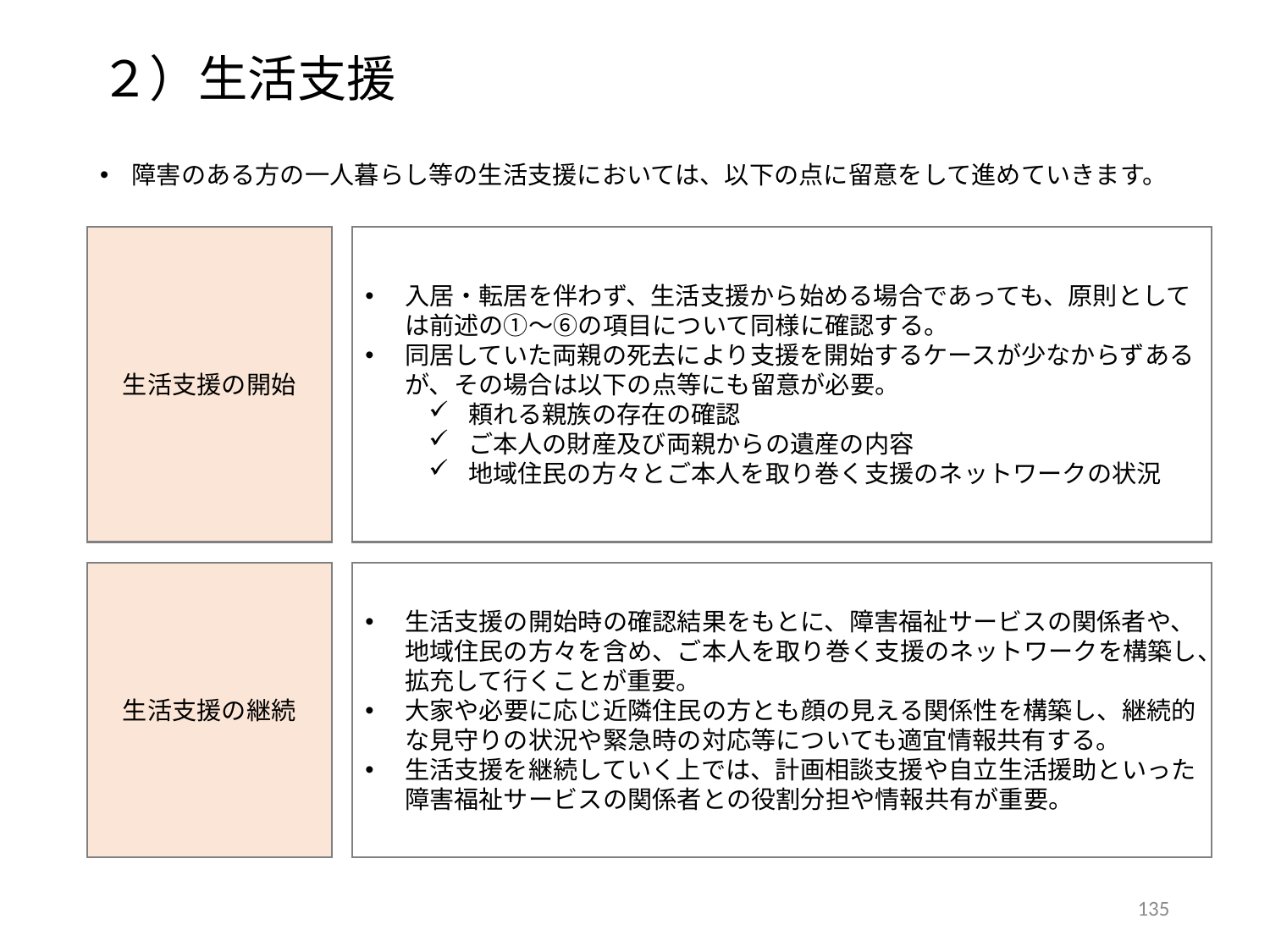

２）生活支援
障害のある方の一人暮らし等の生活支援においては、以下の点に留意をして進めていきます。
生活支援の開始
入居・転居を伴わず、生活支援から始める場合であっても、原則としては前述の①～⑥の項目について同様に確認する。
同居していた両親の死去により支援を開始するケースが少なからずあるが、その場合は以下の点等にも留意が必要。
頼れる親族の存在の確認
ご本人の財産及び両親からの遺産の内容
地域住民の方々とご本人を取り巻く支援のネットワークの状況
生活支援の開始時の確認結果をもとに、障害福祉サービスの関係者や、地域住民の方々を含め、ご本人を取り巻く支援のネットワークを構築し、拡充して行くことが重要。
大家や必要に応じ近隣住民の方とも顔の見える関係性を構築し、継続的な見守りの状況や緊急時の対応等についても適宜情報共有する。
生活支援を継続していく上では、計画相談支援や自立生活援助といった障害福祉サービスの関係者との役割分担や情報共有が重要。
生活支援の継続
135